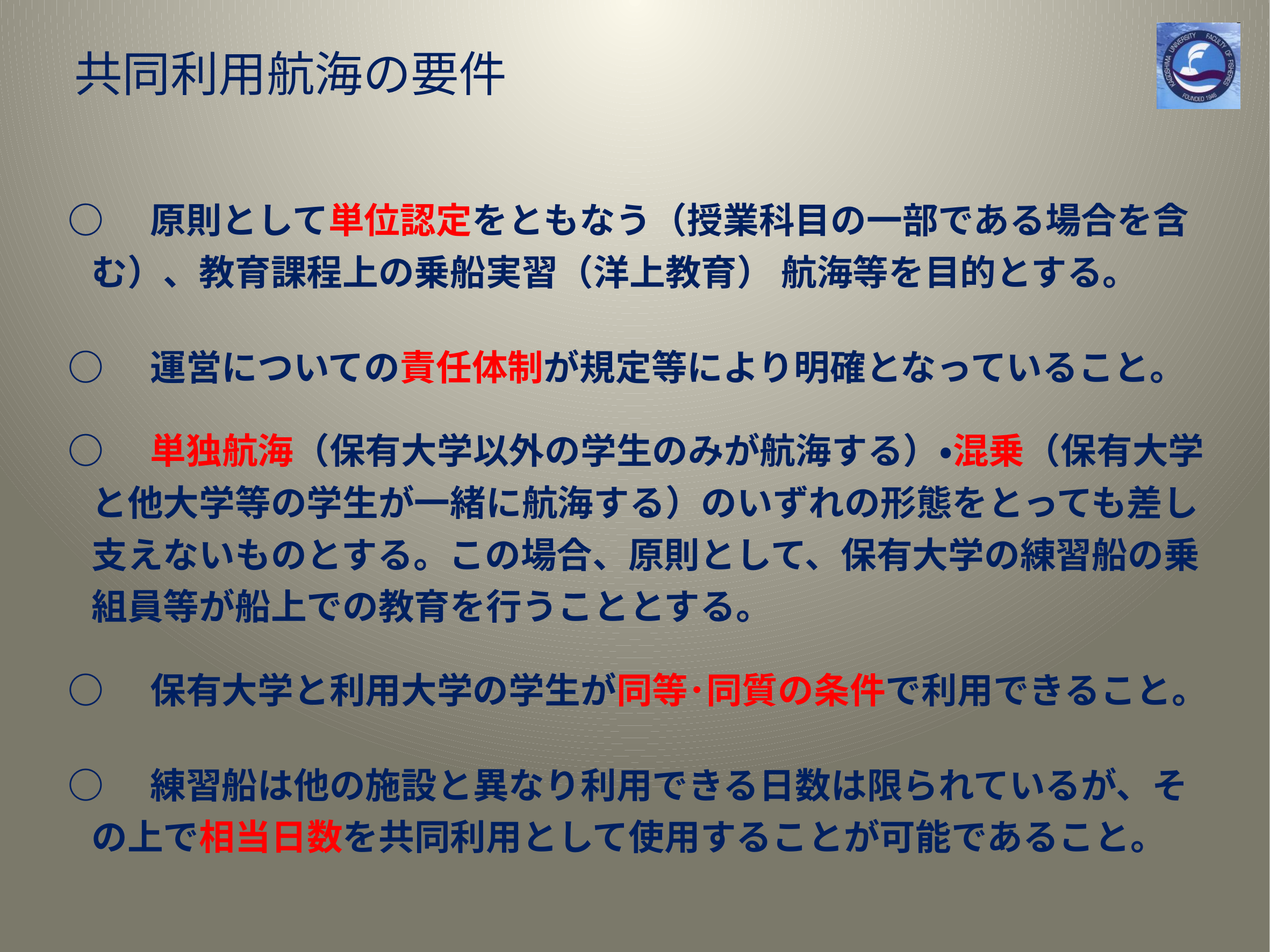

# 共同利用航海の要件
| ○　原則として単位認定をともなう（授業科目の一部である場合を含む）、教育課程上の乗船実習（洋上教育） 航海等を目的とする。 |
| --- |
| ○　運営についての責任体制が規定等により明確となっていること。 |
| ○　単独航海（保有大学以外の学生のみが航海する）・混乗（保有大学と他大学等の学生が一緒に航海する）のいずれの形態をとっても差し支えないものとする。この場合、原則として、保有大学の練習船の乗組員等が船上での教育を行うこととする。 |
| ○　保有大学と利用大学の学生が同等･同質の条件で利用できること。 |
| ○　練習船は他の施設と異なり利用できる日数は限られているが、その上で相当日数を共同利用として使用することが可能であること。 |